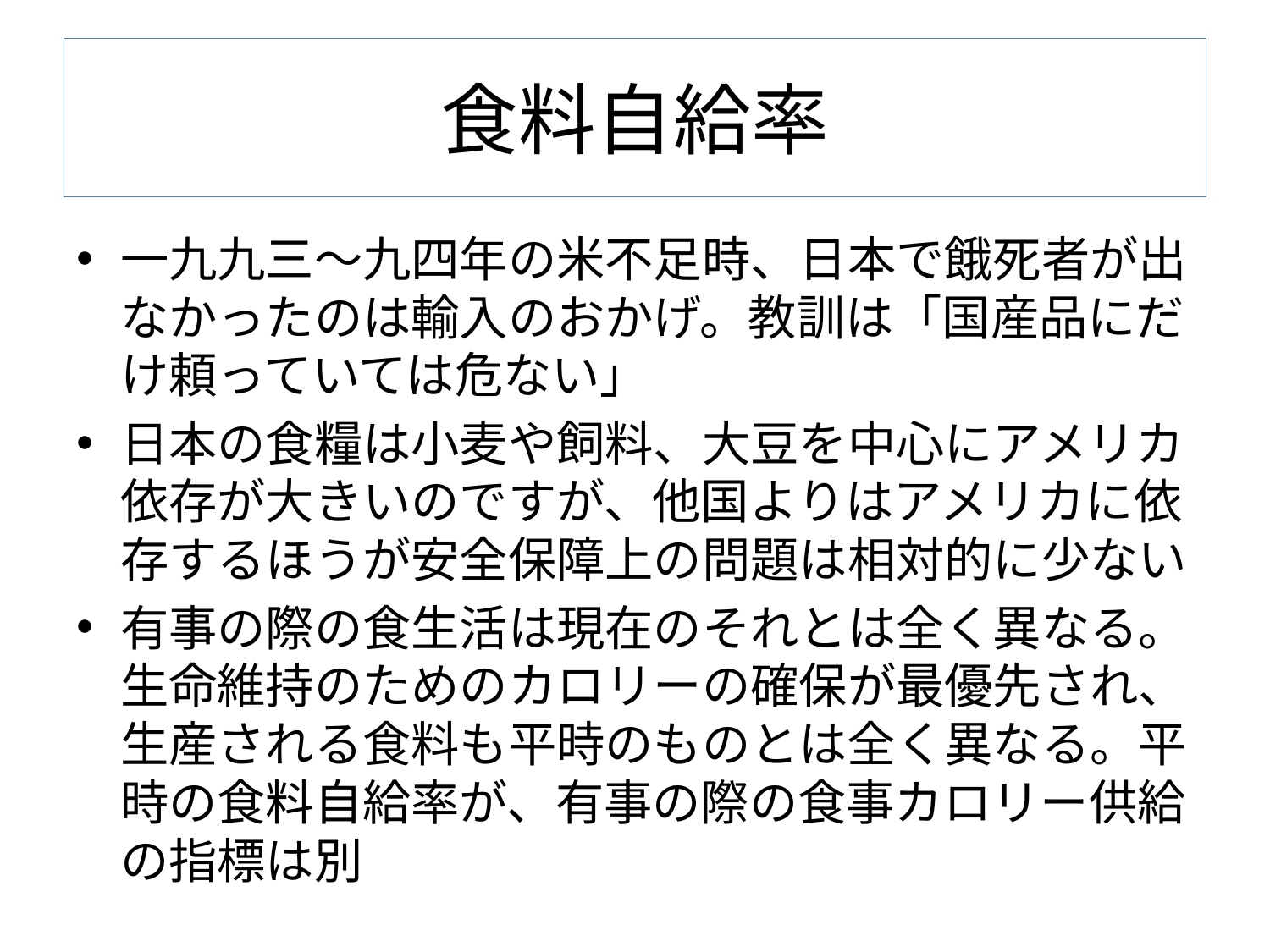

# 食料自給率
一九九三～九四年の米不足時、日本で餓死者が出なかったのは輸入のおかげ。教訓は「国産品にだけ頼っていては危ない」
日本の食糧は小麦や飼料、大豆を中心にアメリカ依存が大きいのですが、他国よりはアメリカに依存するほうが安全保障上の問題は相対的に少ない
有事の際の食生活は現在のそれとは全く異なる。生命維持のためのカロリーの確保が最優先され、生産される食料も平時のものとは全く異なる。平時の食料自給率が、有事の際の食事カロリー供給の指標は別